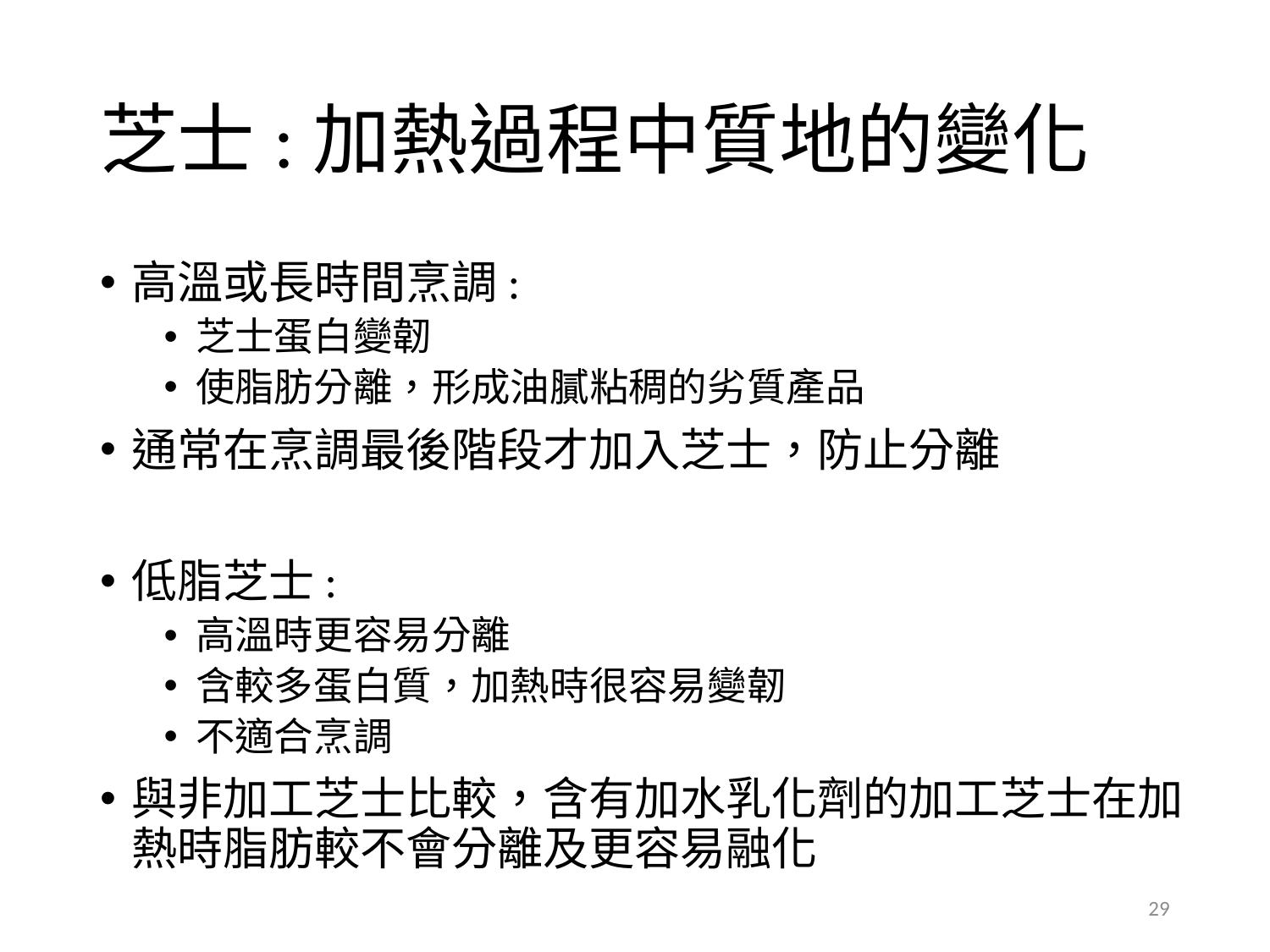

# 芝士:加熱過程中質地的變化
高溫或長時間烹調:
芝士蛋白變韌
使脂肪分離，形成油膩粘稠的劣質產品
通常在烹調最後階段才加入芝士，防止分離

低脂芝士:
高溫時更容易分離
含較多蛋白質，加熱時很容易變韌
不適合烹調
與非加工芝士比較，含有加水乳化劑的加工芝士在加熱時脂肪較不會分離及更容易融化

29